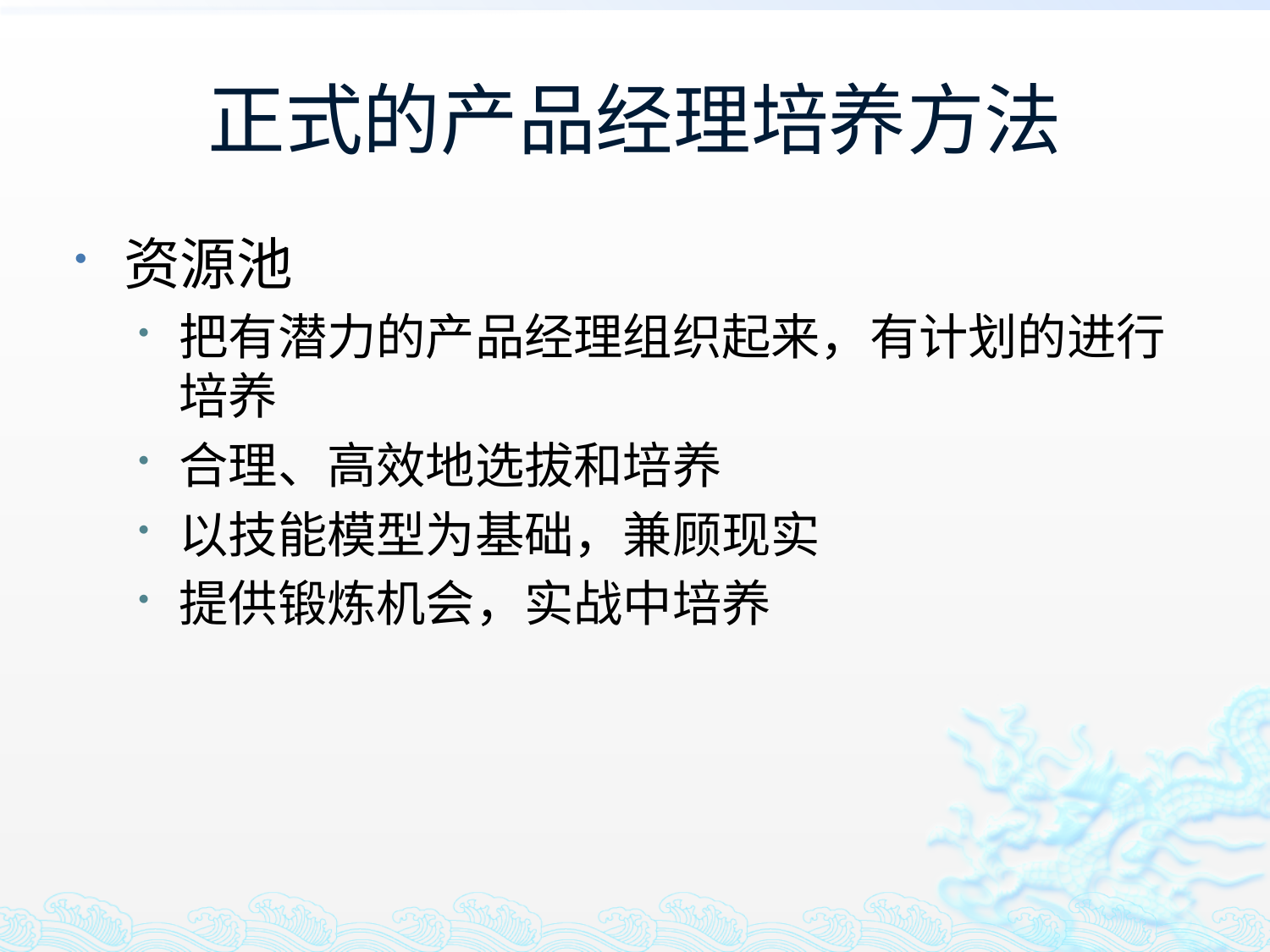

# 正式的产品经理培养方法
资源池
把有潜力的产品经理组织起来，有计划的进行培养
合理、高效地选拔和培养
以技能模型为基础，兼顾现实
提供锻炼机会，实战中培养